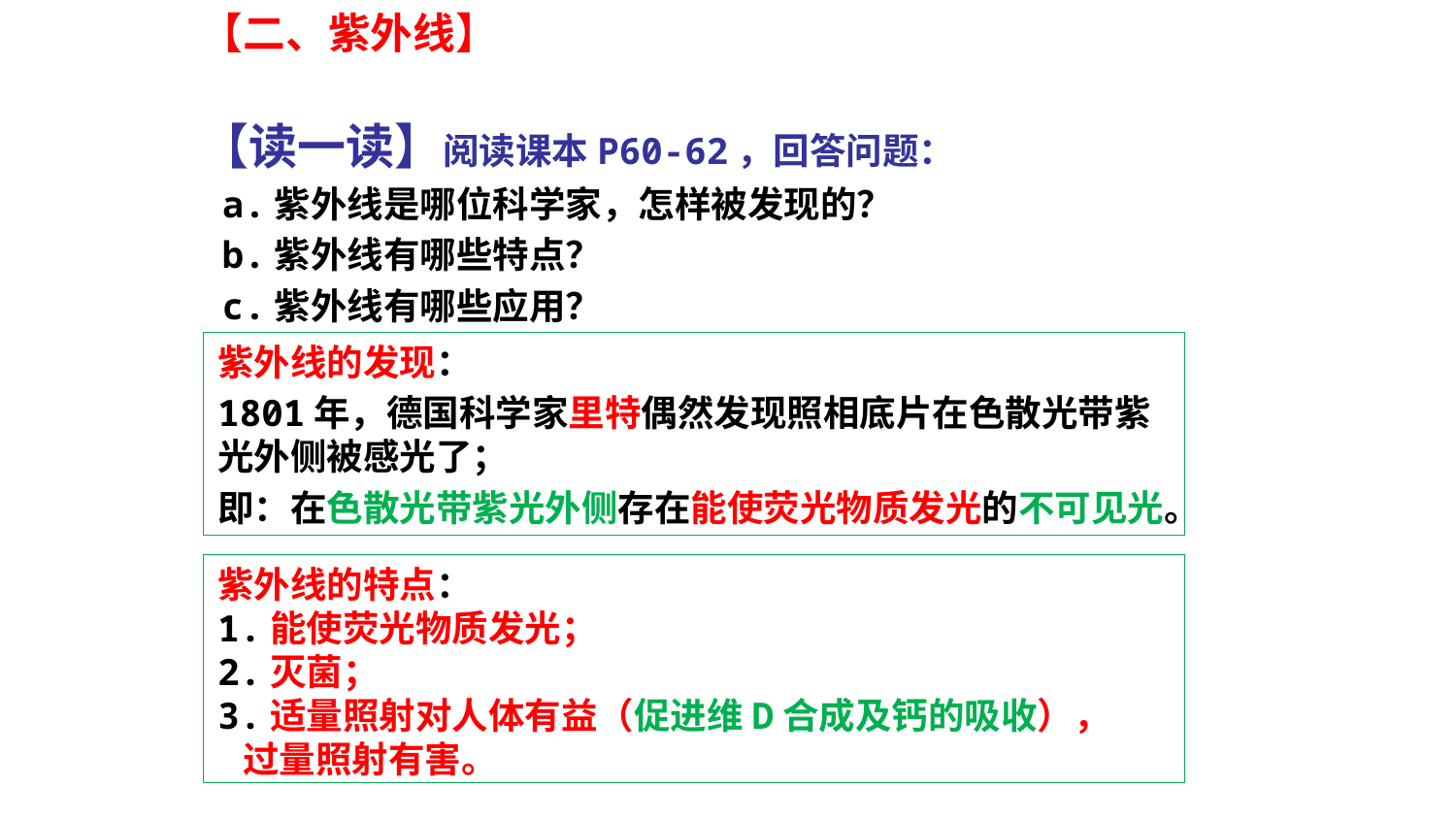

【二、紫外线】

【读一读】阅读课本P60-62，回答问题：
 a.紫外线是哪位科学家，怎样被发现的？
 b.紫外线有哪些特点？
 c.紫外线有哪些应用？

紫外线的发现：
1801年，德国科学家里特偶然发现照相底片在色散光带紫光外侧被感光了；
即：在色散光带紫光外侧存在能使荧光物质发光的不可见光。
紫外线的特点：
1.能使荧光物质发光；
2.灭菌；
3.适量照射对人体有益（促进维D合成及钙的吸收），
  过量照射有害。